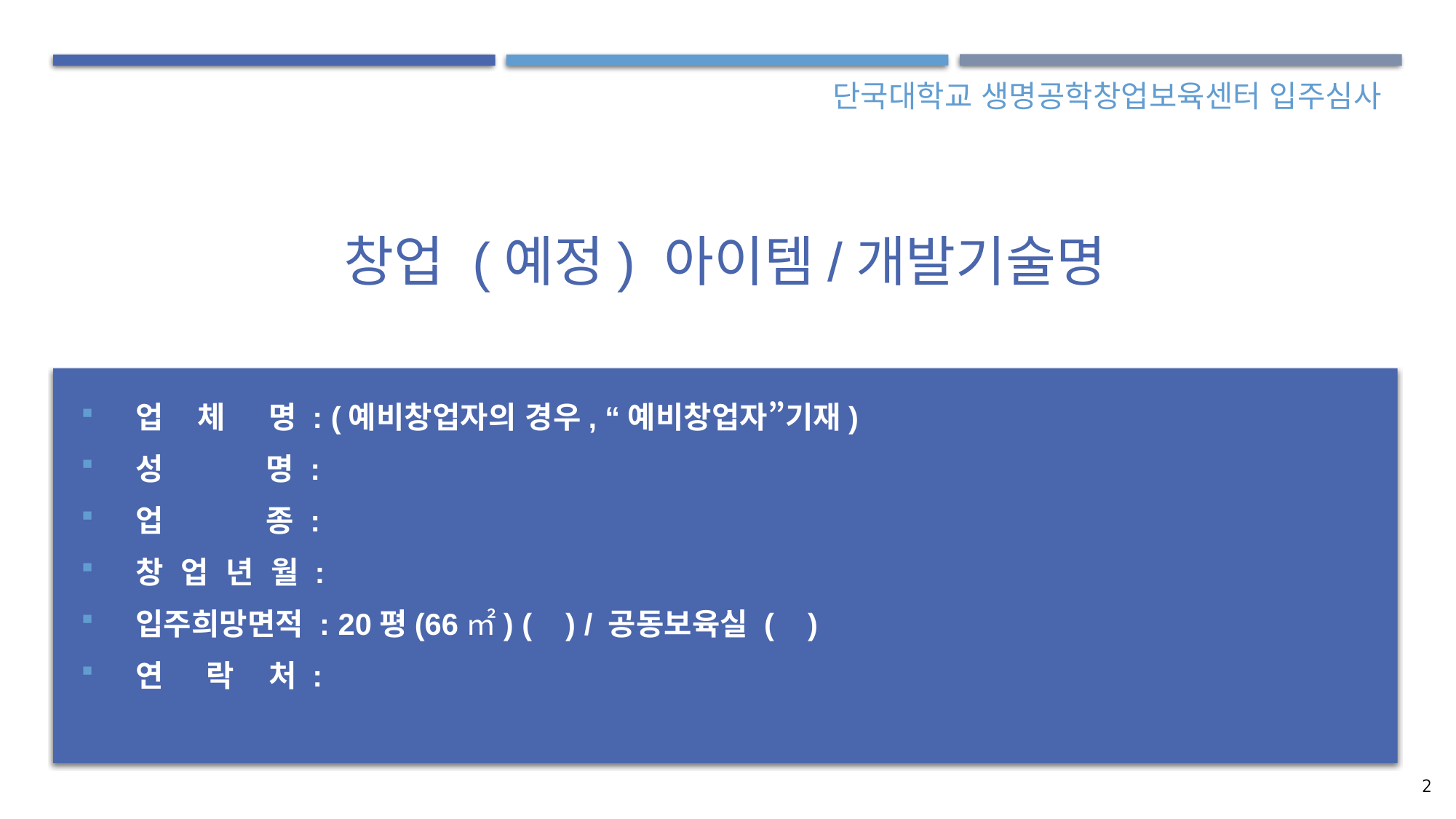

단국대학교 생명공학창업보육센터 입주심사
# 창업 (예정) 아이템/개발기술명
업    체     명 : (예비창업자의 경우, “예비창업자”기재)
성            명 :
업            종 :
창  업  년  월 :
입주희망면적 : 20평(66㎡) (    ) / 공동보육실 (    )
연     락    처 :
2